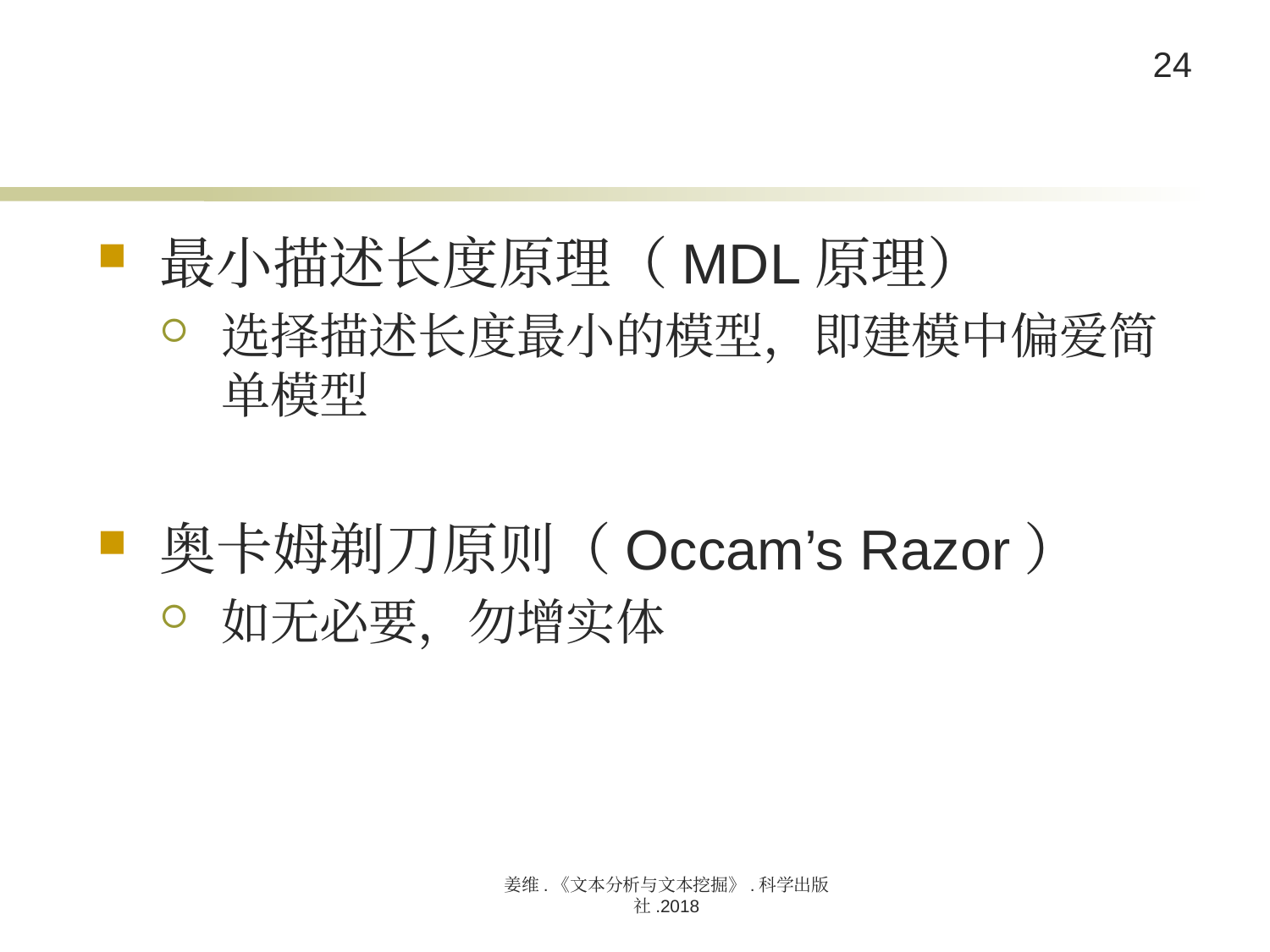

#
最小描述长度原理（MDL原理）
选择描述长度最小的模型，即建模中偏爱简单模型

奥卡姆剃刀原则（Occam’s Razor）
如无必要，勿增实体

姜维.《文本分析与文本挖掘》.科学出版社.2018